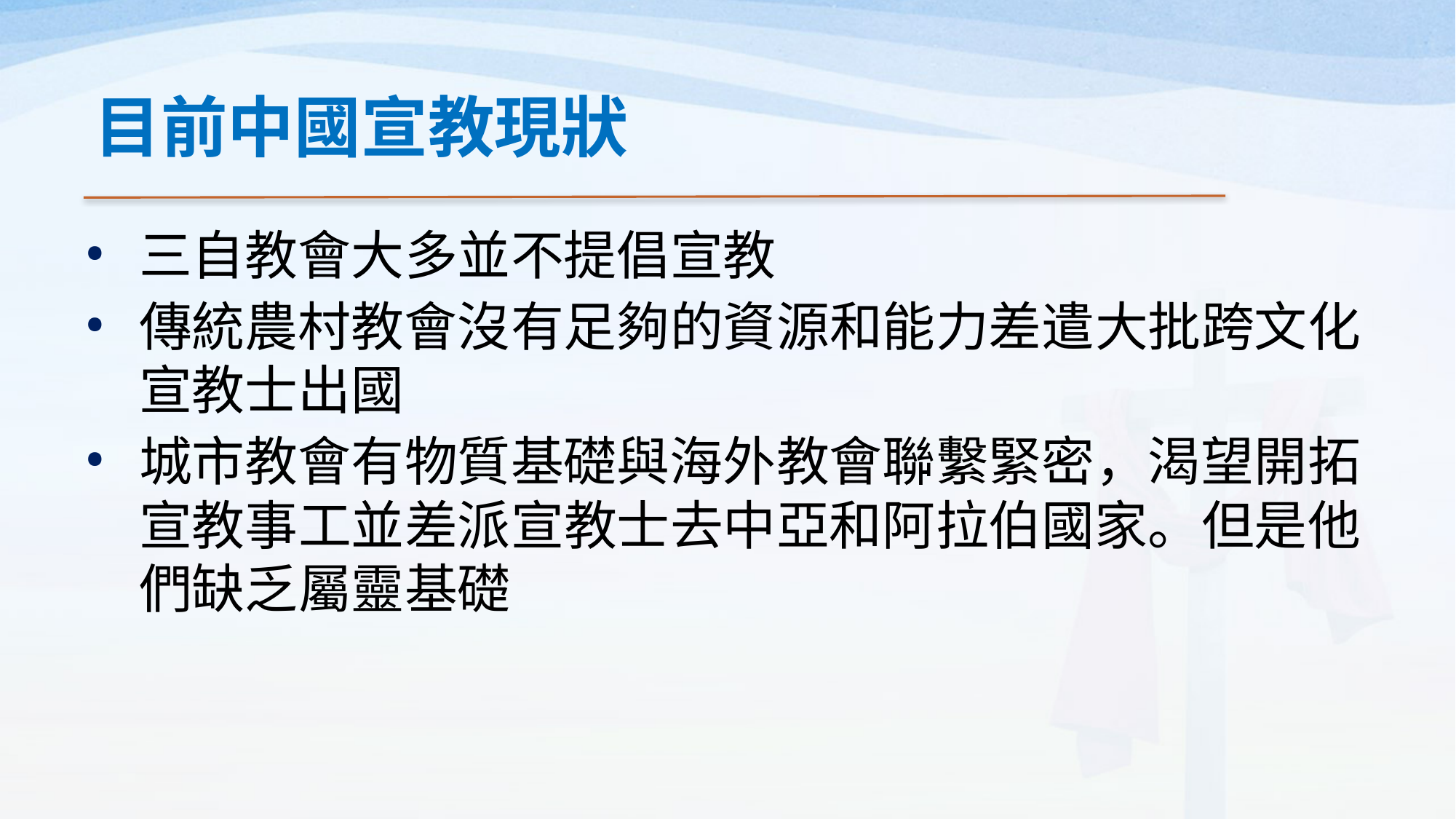

目前中國宣教現狀

三自教會大多並不提倡宣教
傳統農村教會沒有足夠的資源和能力差遣大批跨文化宣教士出國
城市教會有物質基礎與海外教會聯繫緊密，渴望開拓宣教事工並差派宣教士去中亞和阿拉伯國家。但是他們缺乏屬靈基礎